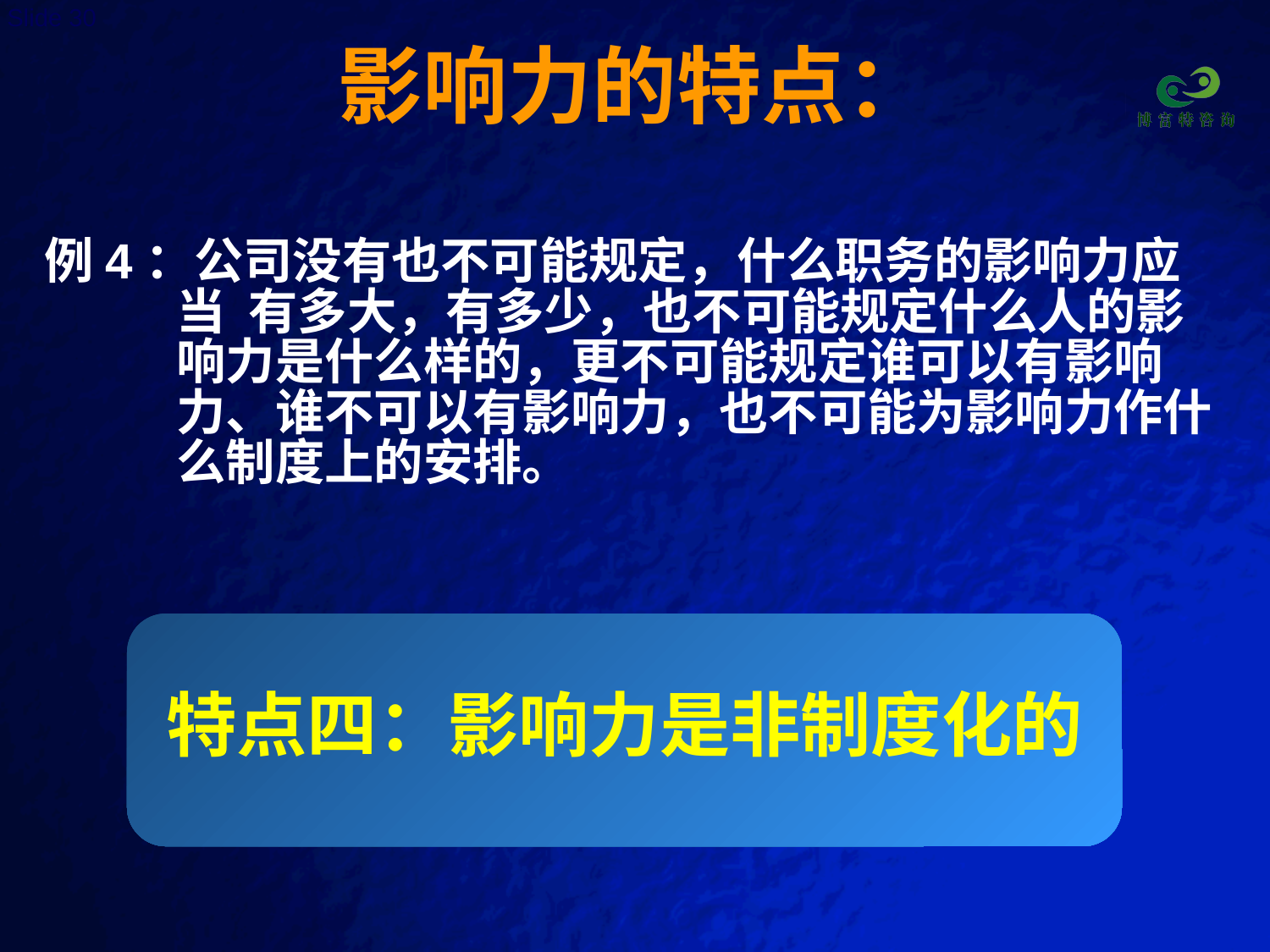

# 影响力的特点：
例4：公司没有也不可能规定，什么职务的影响力应当  有多大，有多少，也不可能规定什么人的影响力是什么样的，更不可能规定谁可以有影响力、谁不可以有影响力，也不可能为影响力作什么制度上的安排。
特点四：影响力是非制度化的